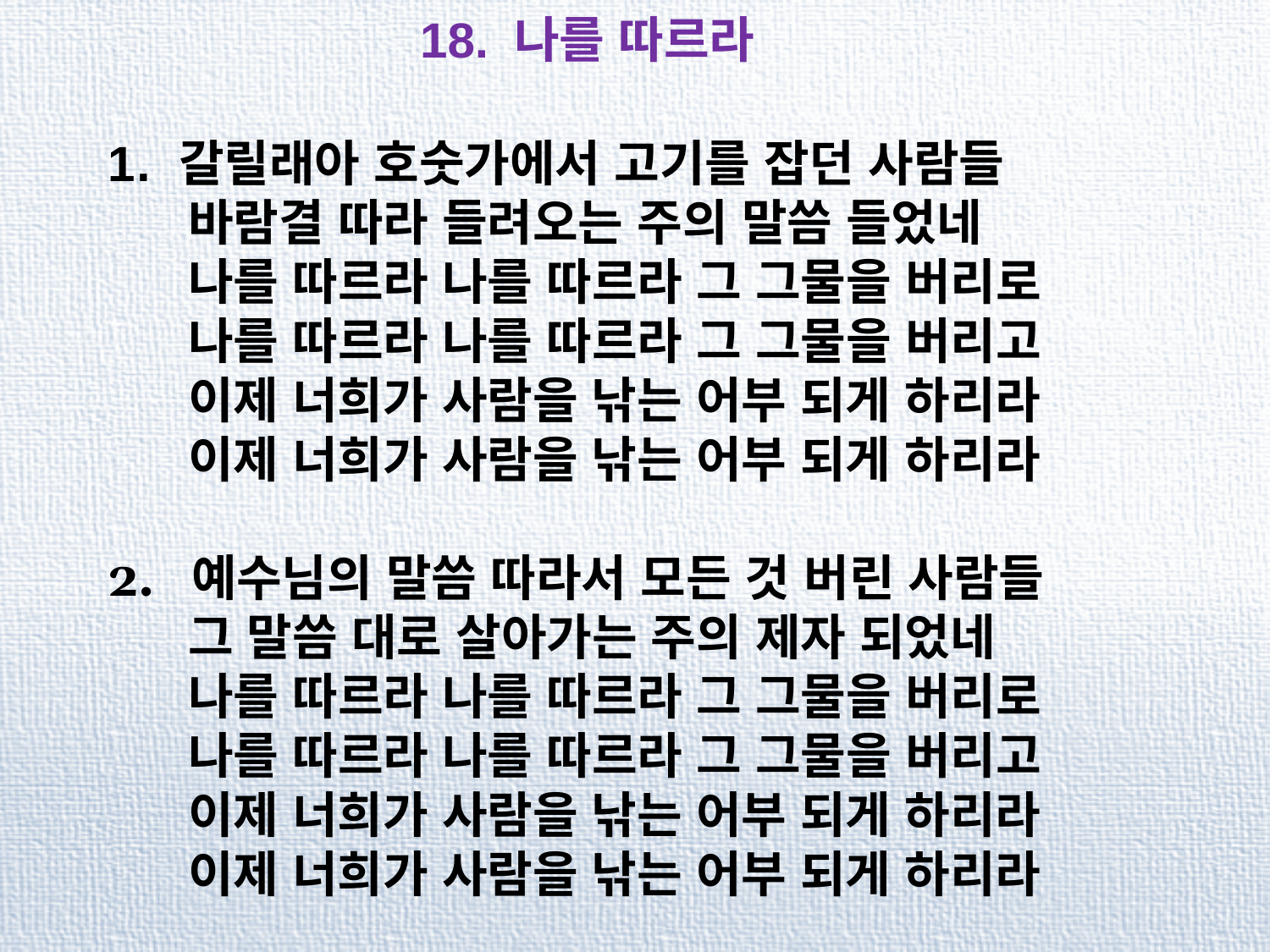

18. 나를 따르라
갈릴래아 호숫가에서 고기를 잡던 사람들
     바람결 따라 들려오는 주의 말씀 들었네
     나를 따르라 나를 따르라 그 그물을 버리로
     나를 따르라 나를 따르라 그 그물을 버리고
     이제 너희가 사람을 낚는 어부 되게 하리라
     이제 너희가 사람을 낚는 어부 되게 하리라

2.  예수님의 말씀 따라서 모든 것 버린 사람들
     그 말씀 대로 살아가는 주의 제자 되었네
     나를 따르라 나를 따르라 그 그물을 버리로
     나를 따르라 나를 따르라 그 그물을 버리고
     이제 너희가 사람을 낚는 어부 되게 하리라
     이제 너희가 사람을 낚는 어부 되게 하리라